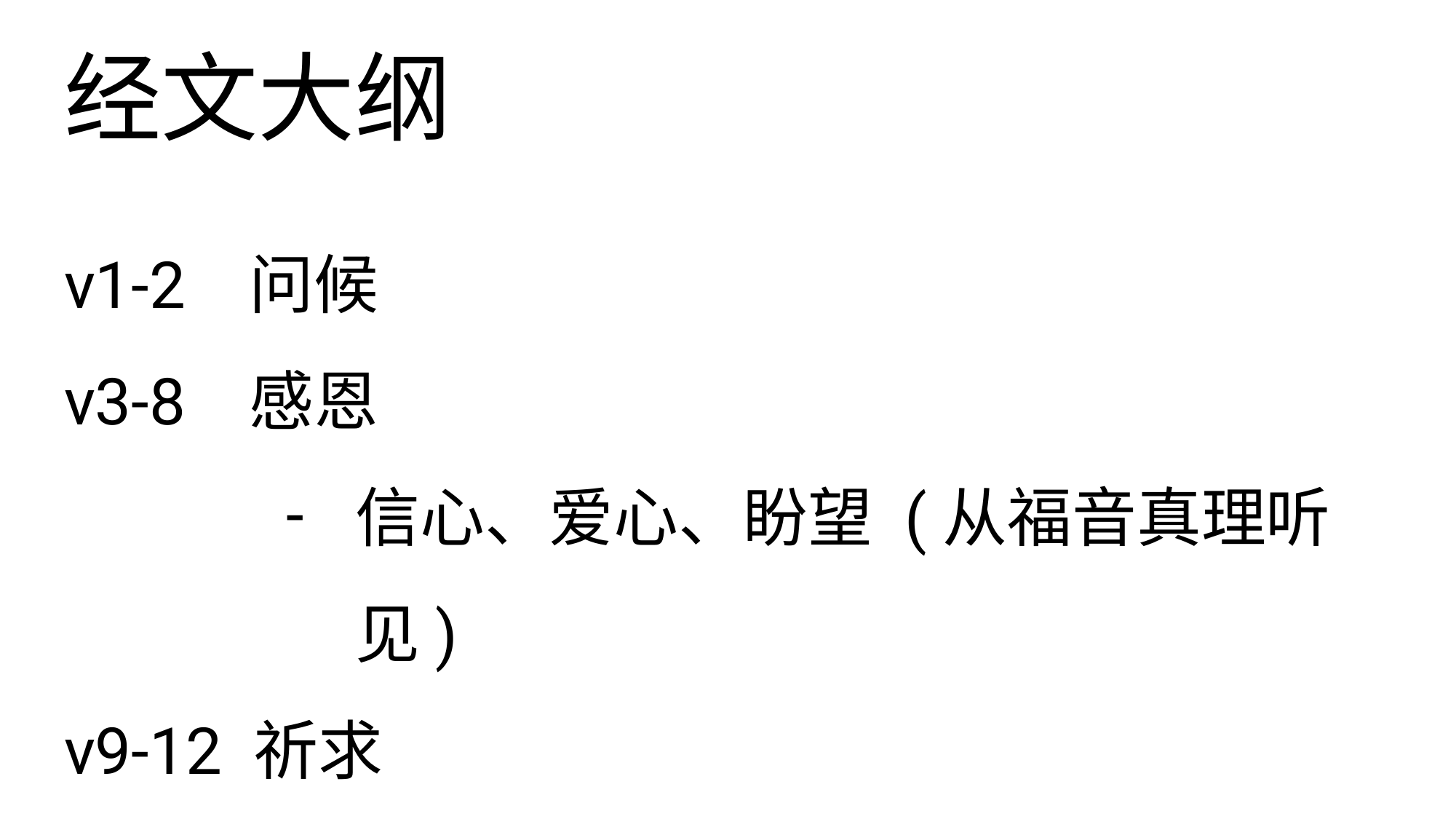

# 经文大纲
v1-2   问候
v3-8   感恩
信心、爱心、盼望 (从福音真理听见)
v9-12 祈求
被神的旨意 (福音真理) 充满